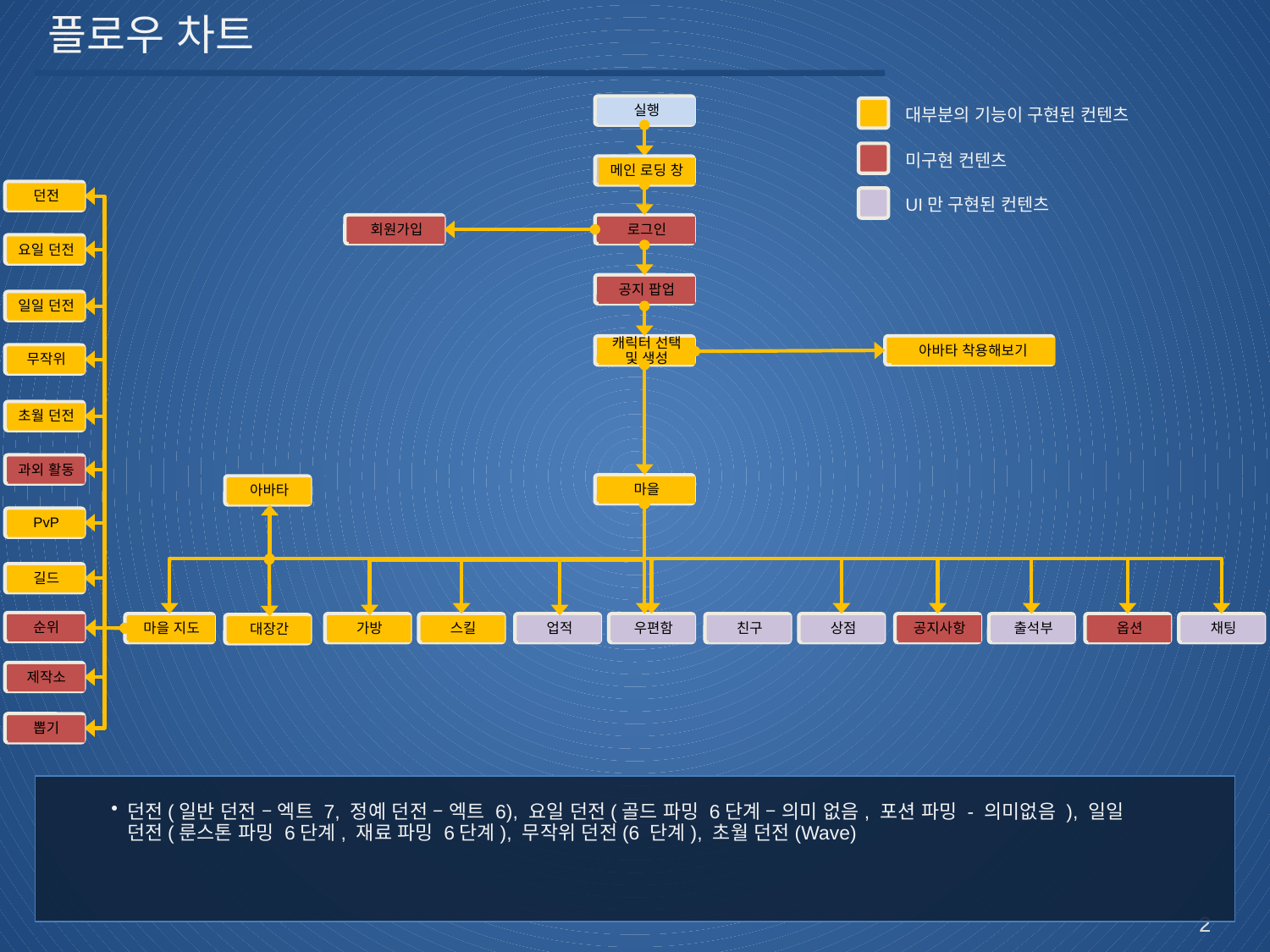

# 플로우 차트

실행
대부분의 기능이 구현된 컨텐츠

미구현 컨텐츠

메인 로딩 창

던전
UI만 구현된 컨텐츠

회원가입

로그인

요일 던전

공지 팝업

일일 던전

아바타 착용해보기

캐릭터 선택 및 생성

무작위

초월 던전

과외 활동

마을

아바타

PvP

길드

순위

마을 지도

가방

스킬

업적

우편함

친구

상점

공지사항

출석부

옵션

채팅

대장간

제작소

뽑기

던전(일반 던전 – 엑트 7, 정예 던전 – 엑트 6), 요일 던전(골드 파밍 6단계 – 의미 없음, 포션 파밍 - 의미없음 ), 일일 던전(룬스톤 파밍 6단계, 재료 파밍 6단계), 무작위 던전(6 단계), 초월 던전(Wave)
2
2